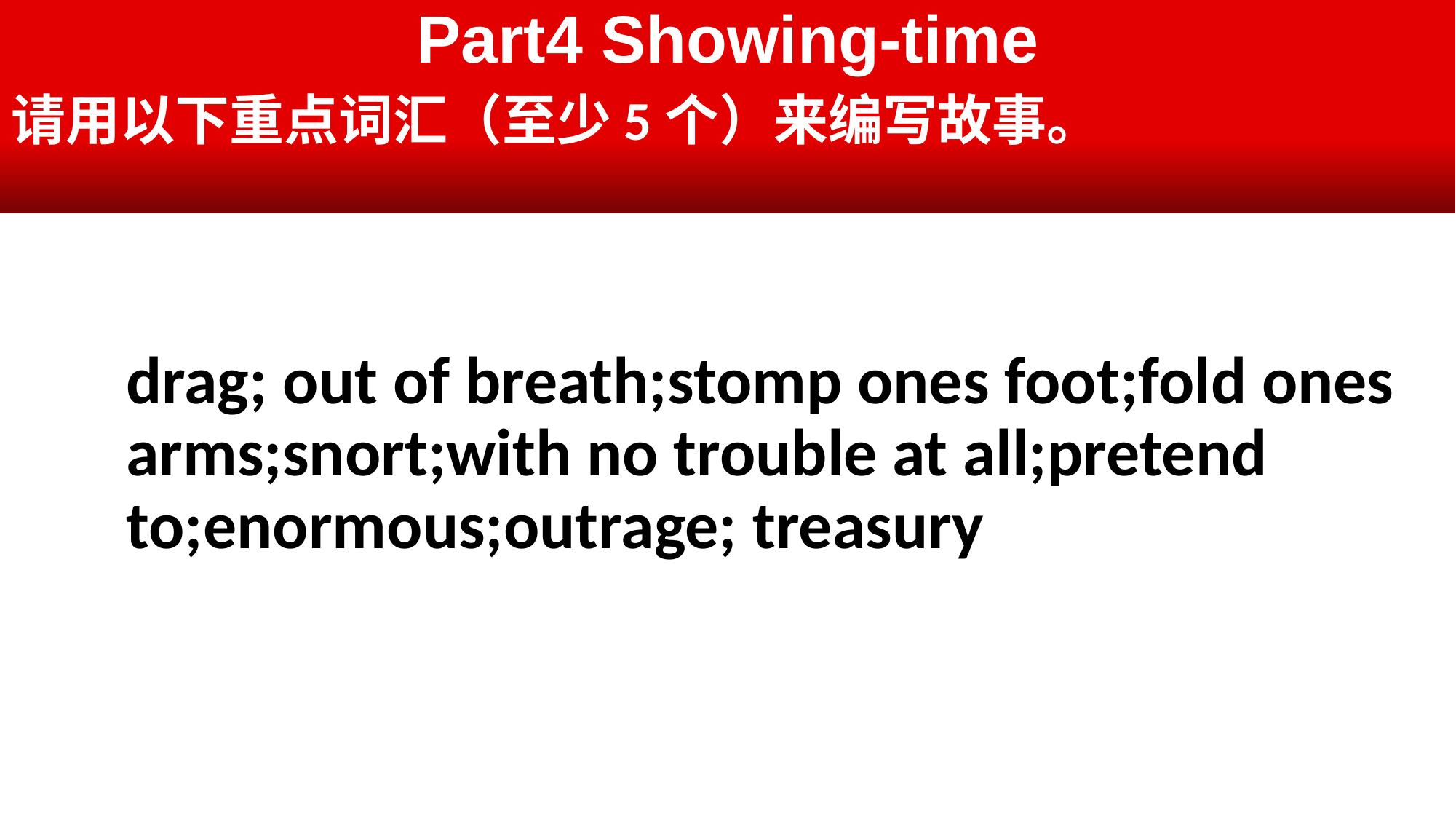

Part4 Showing-time
请用以下重点词汇（至少5个）来编写故事。
drag; out of breath;stomp ones foot;fold ones arms;snort;with no trouble at all;pretend to;enormous;outrage; treasury